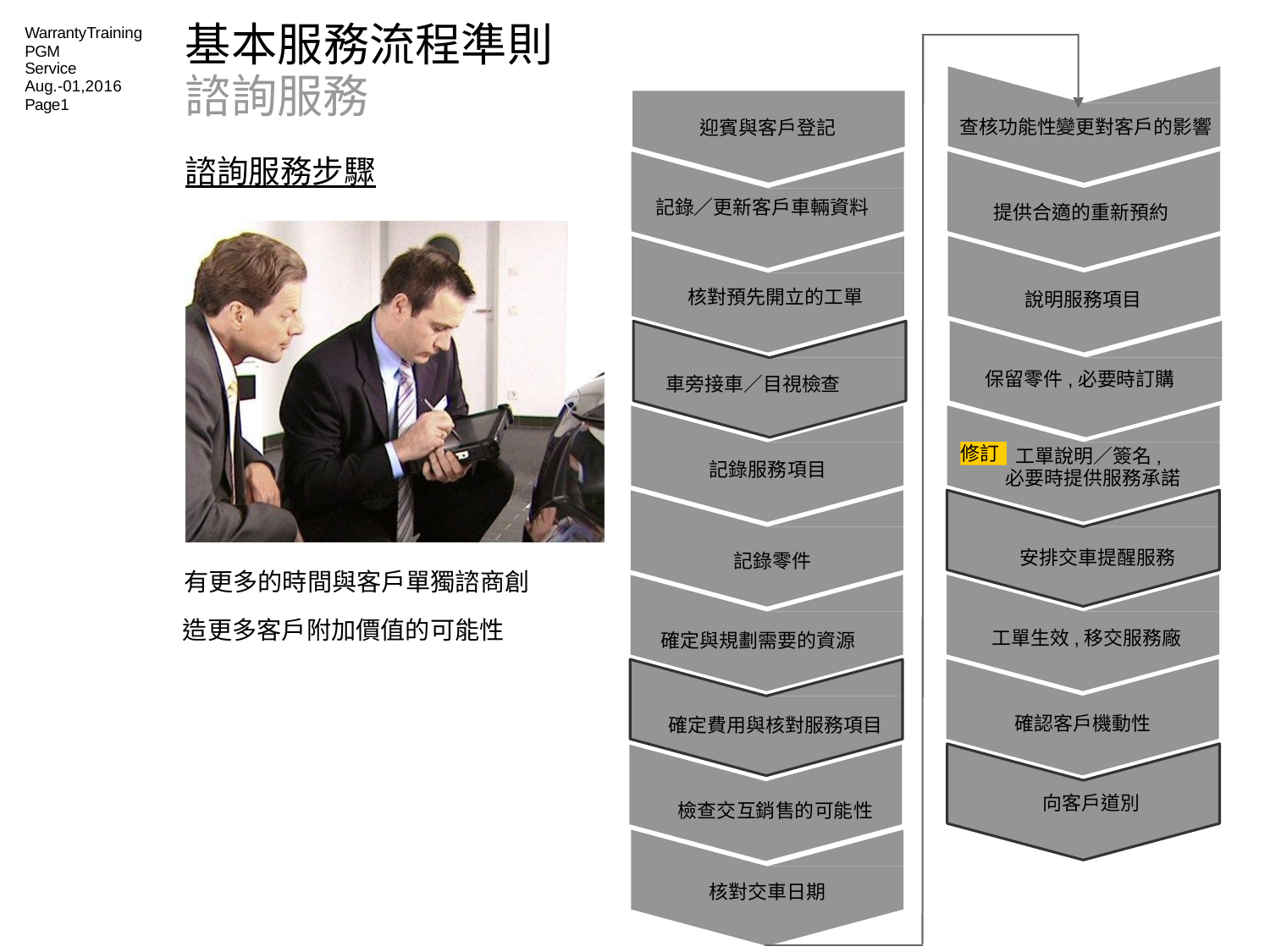

# 基本服務流程準則諮詢服務
WarrantyTrainingPGM
Service
Aug.-01,2016
Page1

查核功能性變更對客戶的影響
迎賓與客戶登記
諮詢服務步驟

記錄／更新客戶車輛資料
提供合適的重新預約

核對預先開立的工單
說明服務項目

保留零件,必要時訂購
車旁接車／目視檢查

修訂

工單說明／簽名,
記錄服務項目
必要時提供服務承諾

安排交車提醒服務

有更多的時間與客戶單獨諮商創造更多客戶附加價值的可能性
記錄零件

工單生效,移交服務廠
確定與規劃需要的資源

確認客戶機動性
確定費用與核對服務項目

向客戶道別
檢查交互銷售的可能性

核對交車日期